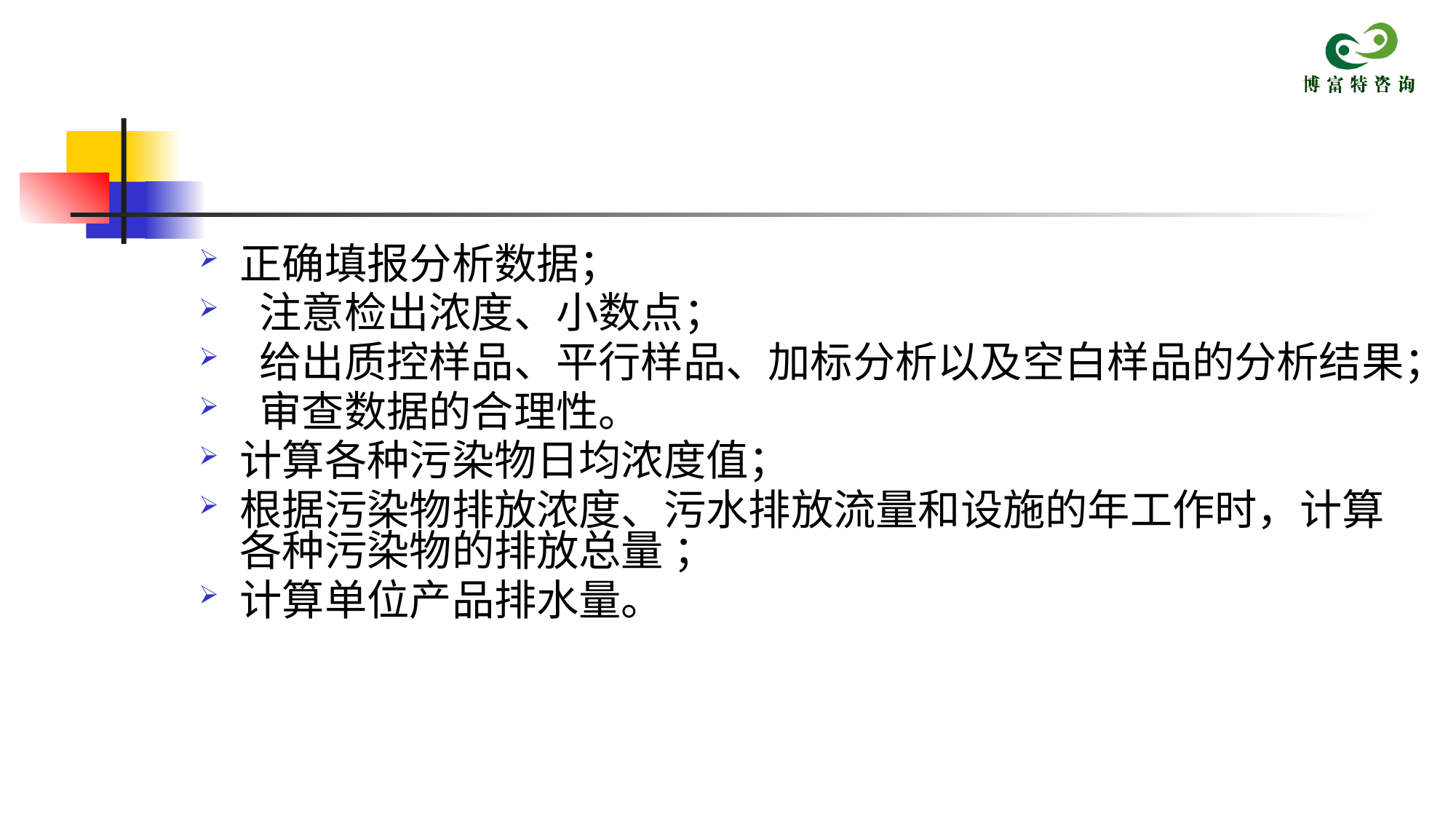

正确填报分析数据；
 注意检出浓度、小数点；
 给出质控样品、平行样品、加标分析以及空白样品的分析结果；
 审查数据的合理性。
计算各种污染物日均浓度值；
根据污染物排放浓度、污水排放流量和设施的年工作时，计算各种污染物的排放总量 ；
计算单位产品排水量。